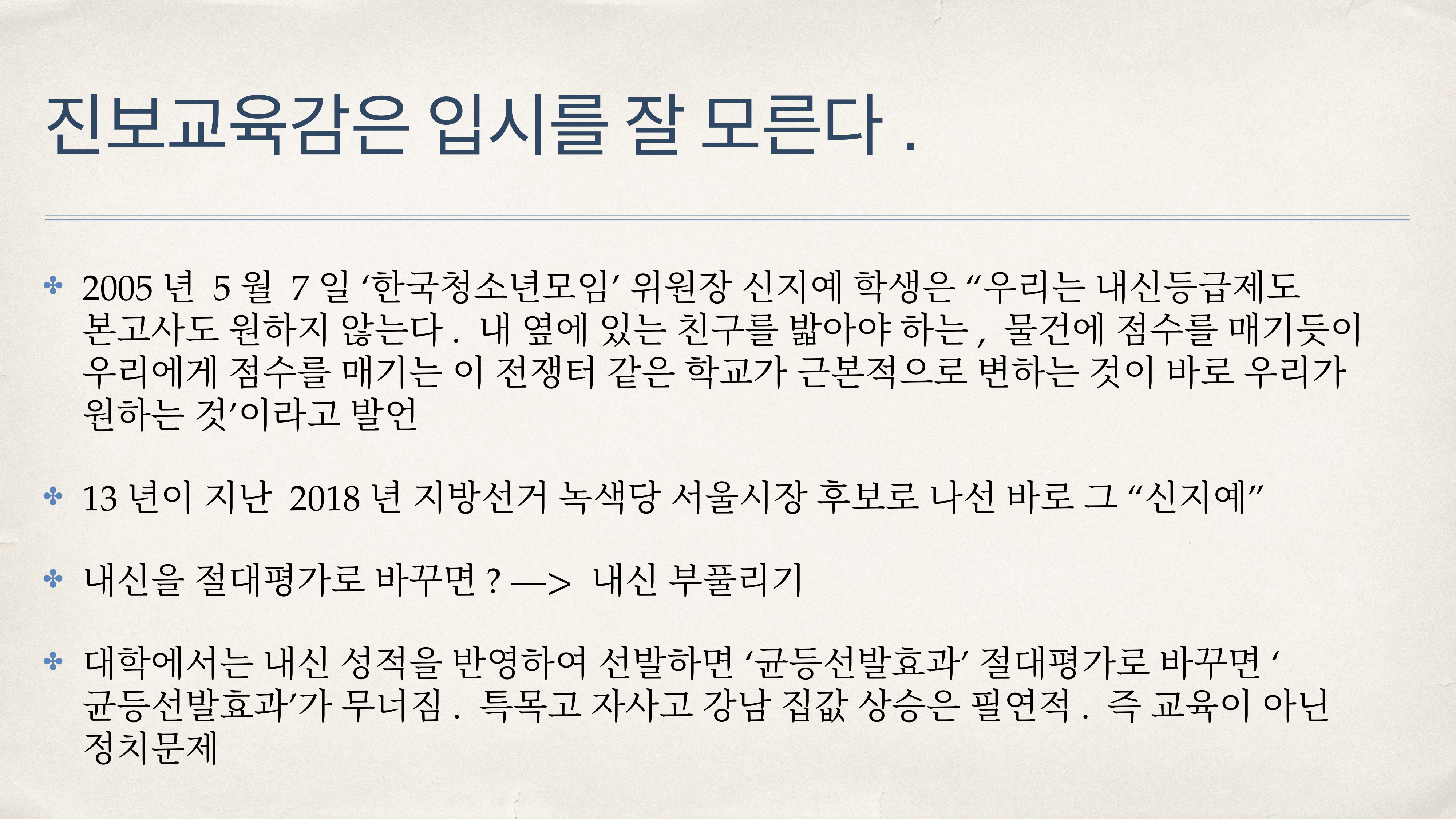

# 진보교육감은 입시를 잘 모른다.
2005년 5월 7일 ‘한국청소년모임’ 위원장 신지예 학생은 “우리는 내신등급제도 본고사도 원하지 않는다. 내 옆에 있는 친구를 밟아야 하는, 물건에 점수를 매기듯이 우리에게 점수를 매기는 이 전쟁터 같은 학교가 근본적으로 변하는 것이 바로 우리가 원하는 것’이라고 발언
13년이 지난 2018년 지방선거 녹색당 서울시장 후보로 나선 바로 그 “신지예”
내신을 절대평가로 바꾸면? —> 내신 부풀리기
대학에서는 내신 성적을 반영하여 선발하면 ‘균등선발효과’ 절대평가로 바꾸면 ‘균등선발효과’가 무너짐. 특목고 자사고 강남 집값 상승은 필연적. 즉 교육이 아닌 정치문제